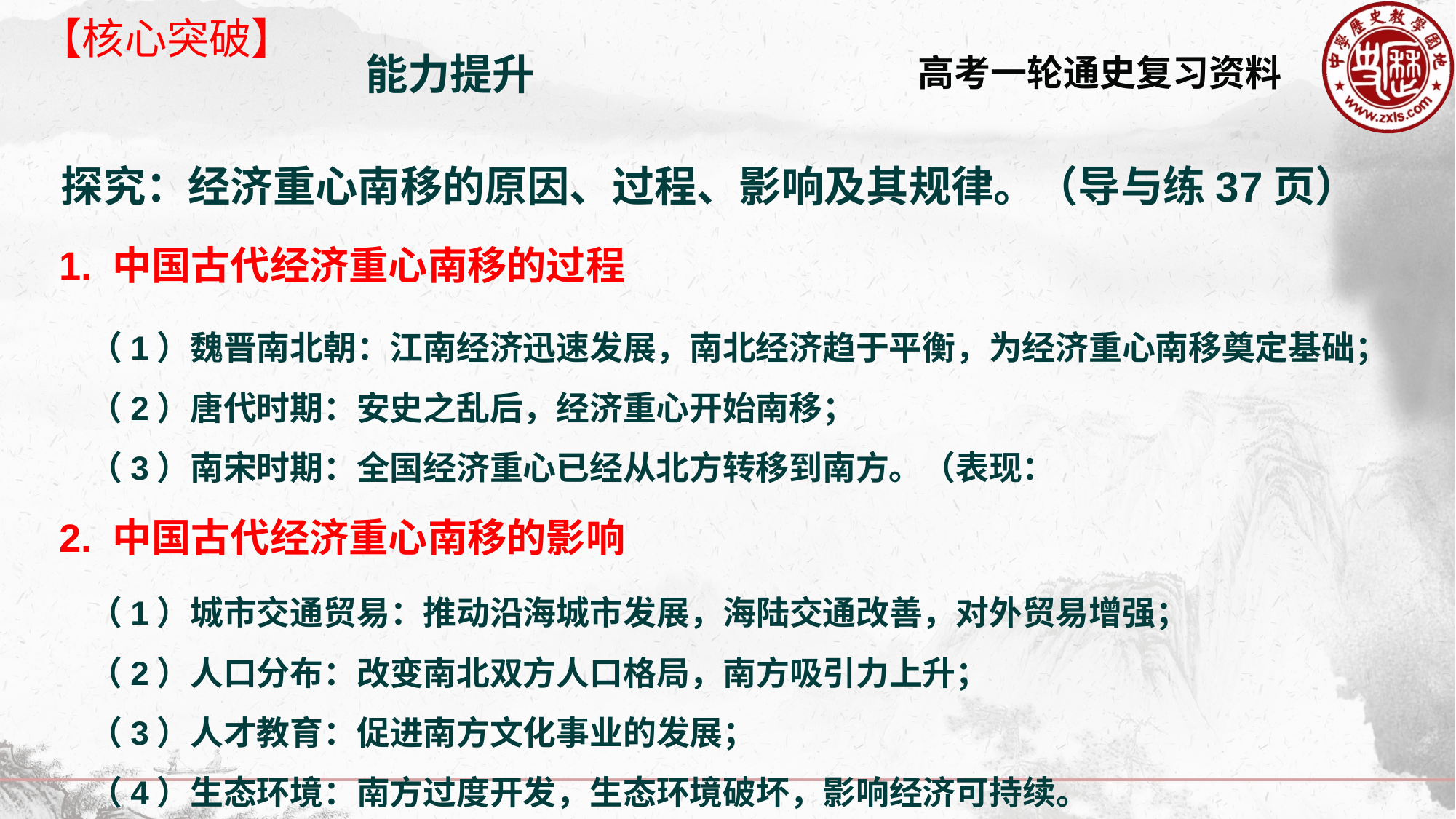

【核心突破】
能力提升

探究：经济重心南移的原因、过程、影响及其规律。（导与练37页）
1. 中国古代经济重心南移的过程
（1）魏晋南北朝：江南经济迅速发展，南北经济趋于平衡，为经济重心南移奠定基础；
（2）唐代时期：安史之乱后，经济重心开始南移；
（3）南宋时期：全国经济重心已经从北方转移到南方。（表现：
2. 中国古代经济重心南移的影响
（1）城市交通贸易：推动沿海城市发展，海陆交通改善，对外贸易增强；
（2）人口分布：改变南北双方人口格局，南方吸引力上升；
（3）人才教育：促进南方文化事业的发展；
（4）生态环境：南方过度开发，生态环境破坏，影响经济可持续。